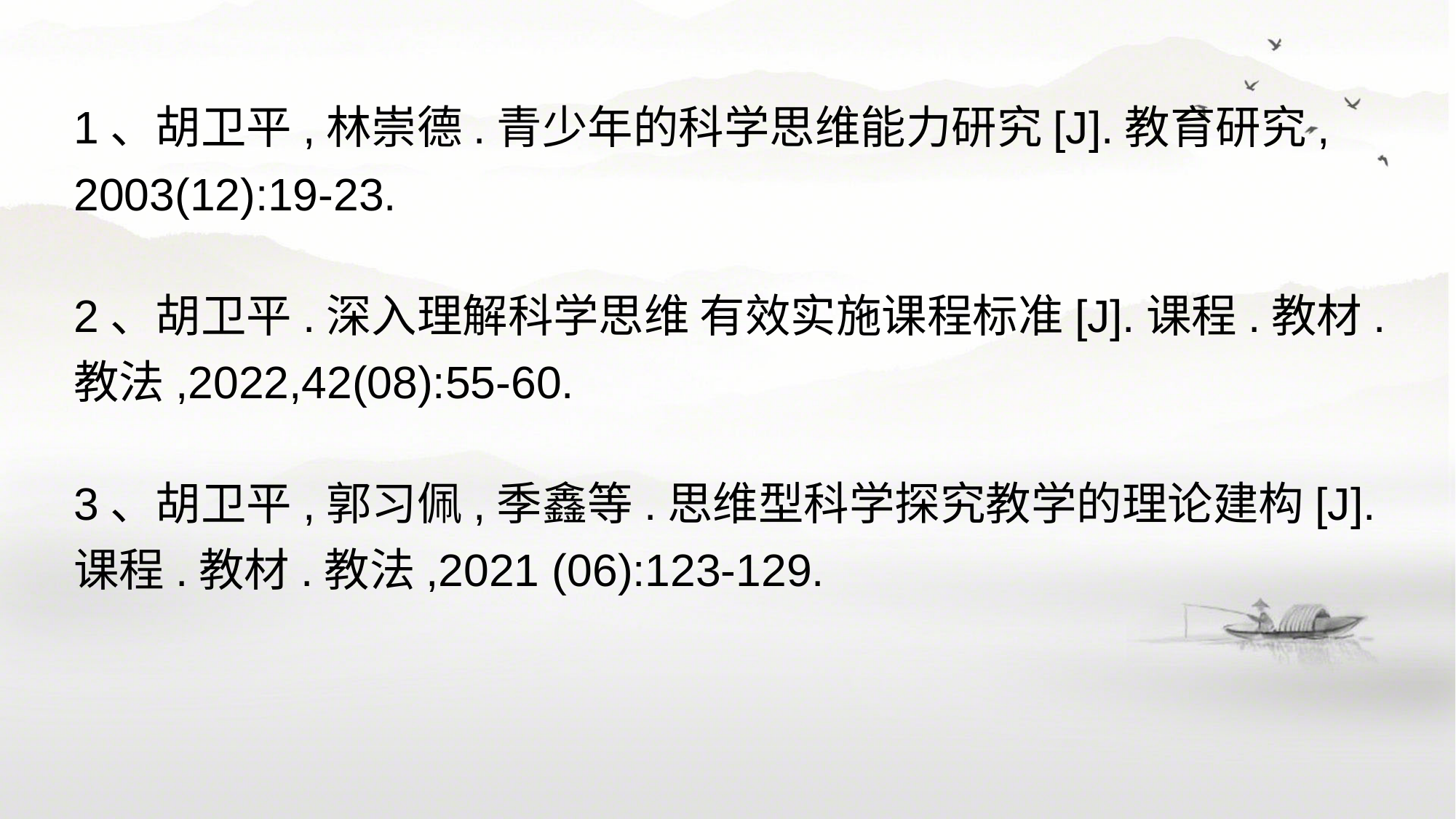

1、胡卫平,林崇德.青少年的科学思维能力研究[J].教育研究, 2003(12):19-23.

2、胡卫平.深入理解科学思维 有效实施课程标准[J].课程.教材.教法,2022,42(08):55-60.

3、胡卫平,郭习佩,季鑫等.思维型科学探究教学的理论建构[J].课程.教材.教法,2021 (06):123-129.